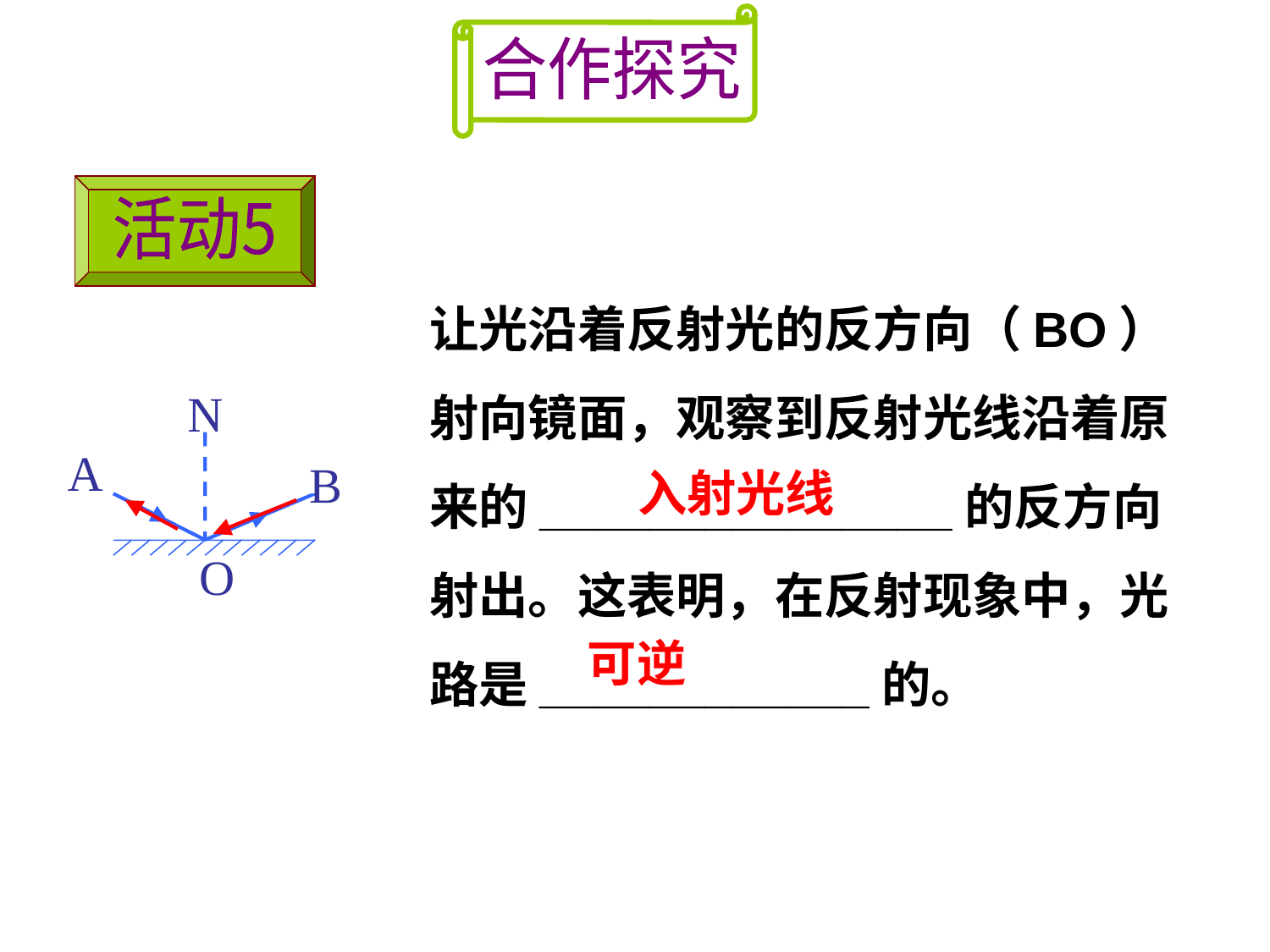

合作探究

活动5
让光沿着反射光的反方向（BO）射向镜面，观察到反射光线沿着原来的_______________的反方向射出。这表明，在反射现象中，光路是____________的。
N

A
B

O

入射光线

可逆